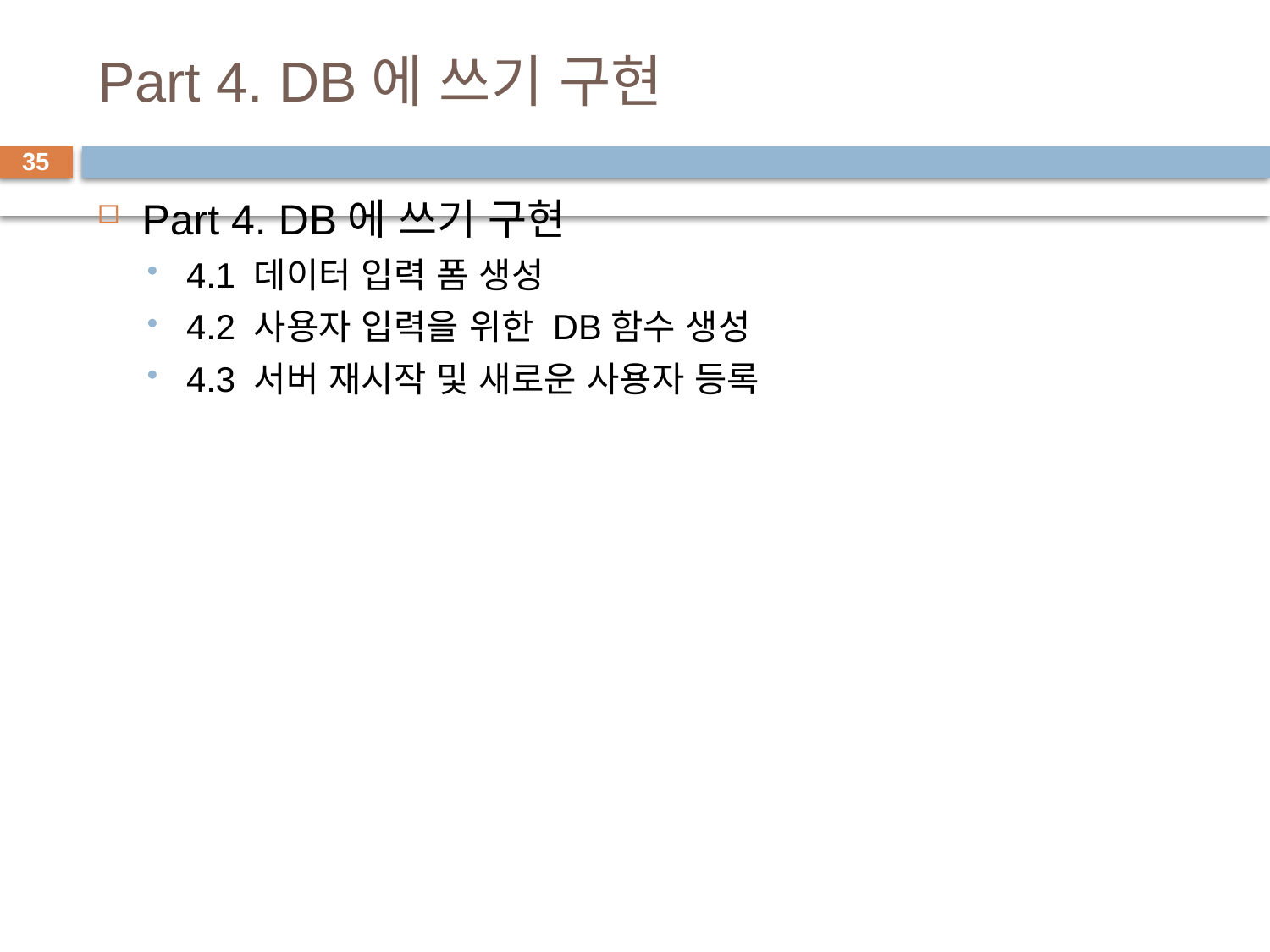

# Part 4. DB에 쓰기 구현
35
Part 4. DB에 쓰기 구현
4.1 데이터 입력 폼 생성
4.2 사용자 입력을 위한 DB함수 생성
4.3 서버 재시작 및 새로운 사용자 등록